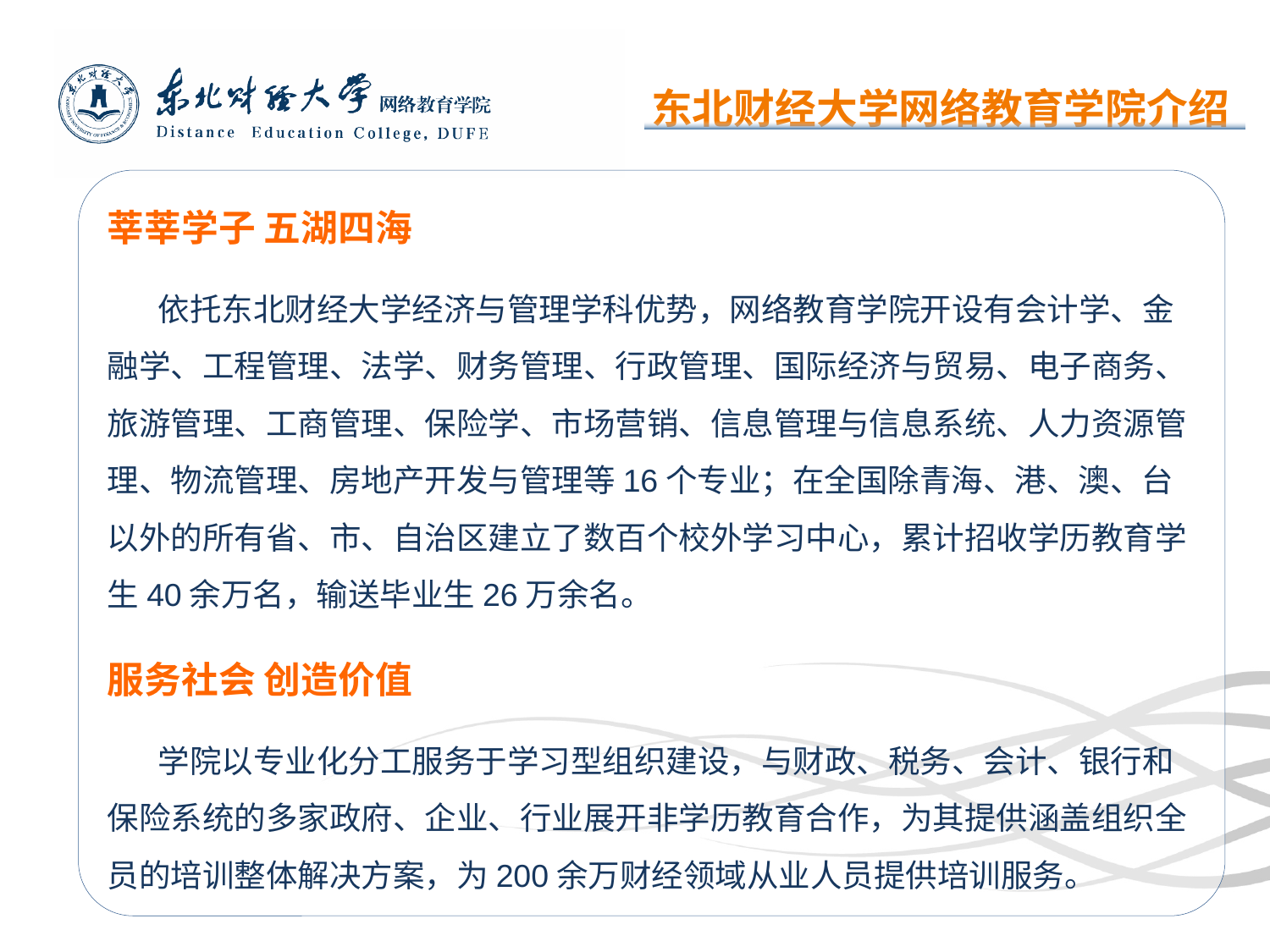

东北财经大学网络教育学院介绍

莘莘学子 五湖四海
      依托东北财经大学经济与管理学科优势，网络教育学院开设有会计学、金融学、工程管理、法学、财务管理、行政管理、国际经济与贸易、电子商务、旅游管理、工商管理、保险学、市场营销、信息管理与信息系统、人力资源管理、物流管理、房地产开发与管理等16个专业；在全国除青海、港、澳、台以外的所有省、市、自治区建立了数百个校外学习中心，累计招收学历教育学生40余万名，输送毕业生26万余名。
服务社会 创造价值
      学院以专业化分工服务于学习型组织建设，与财政、税务、会计、银行和保险系统的多家政府、企业、行业展开非学历教育合作，为其提供涵盖组织全员的培训整体解决方案，为200余万财经领域从业人员提供培训服务。